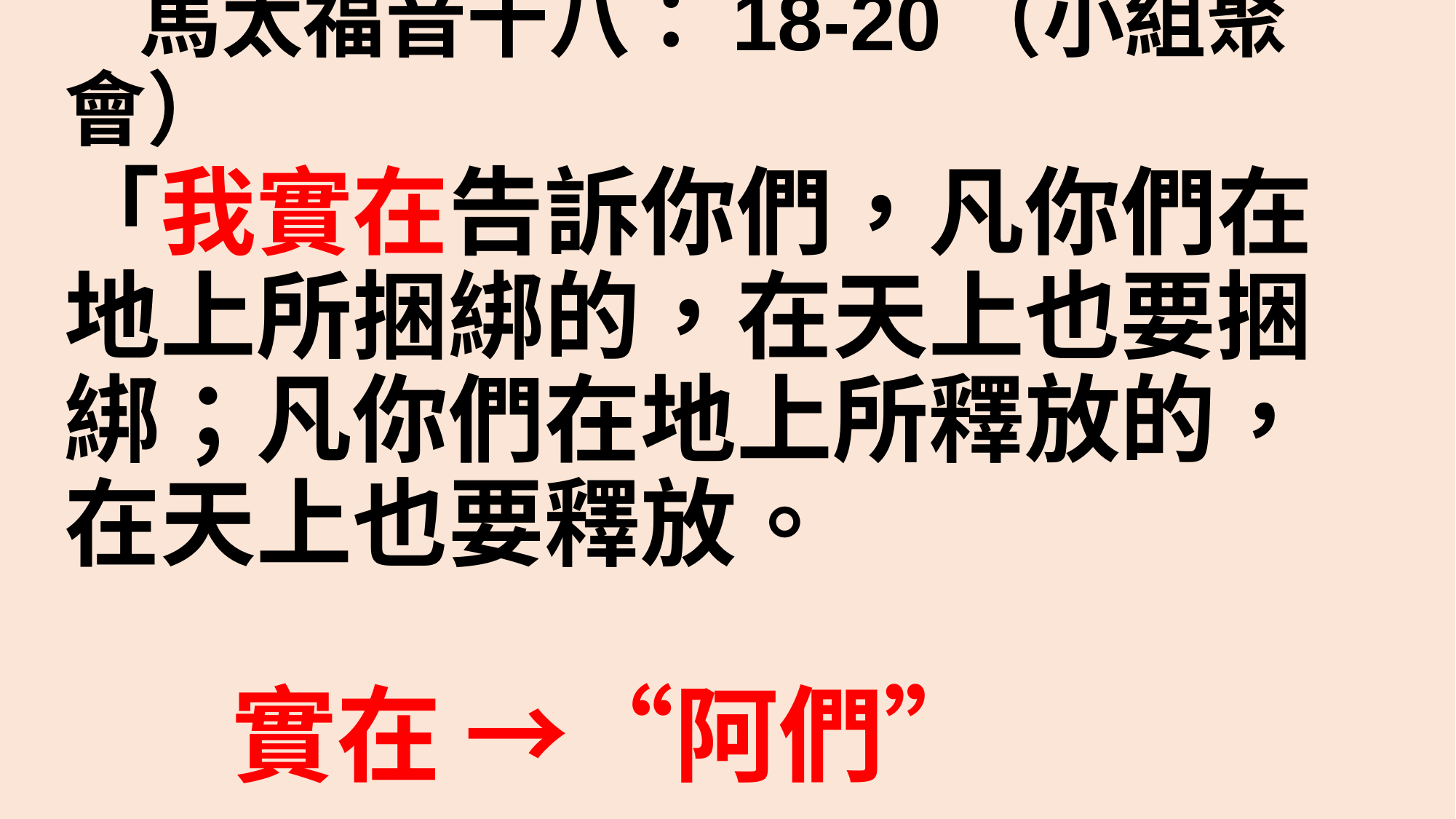

# 馬太福音十八：18-20（小組聚會）
「我實在告訴你們，凡你們在地上所捆綁的，在天上也要捆綁；凡你們在地上所釋放的，在天上也要釋放。

      實在 →“阿們”